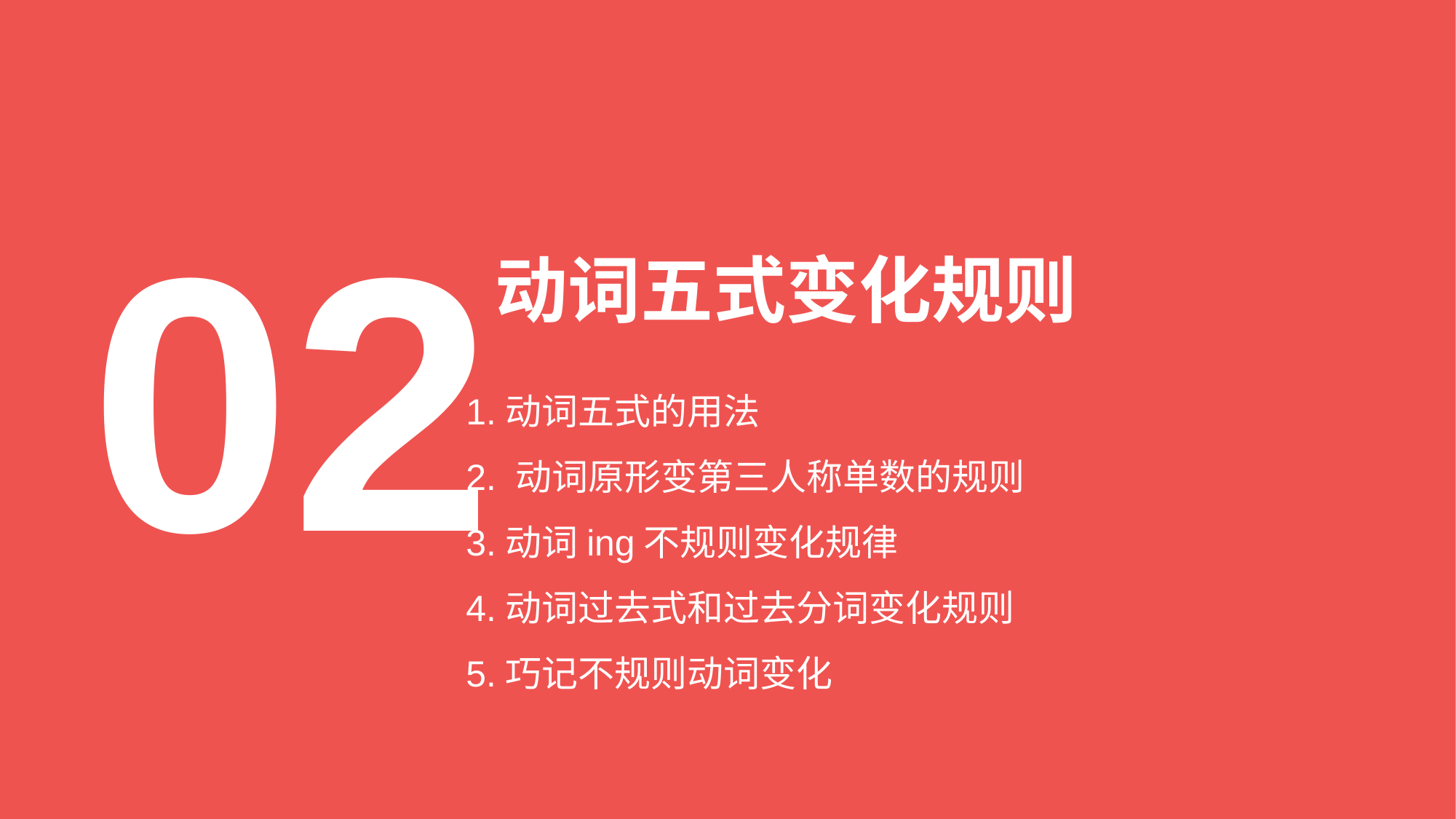

02
 动词五式变化规则
1.动词五式的用法
2. 动词原形变第三人称单数的规则
3.动词ing不规则变化规律
4.动词过去式和过去分词变化规则
5.巧记不规则动词变化